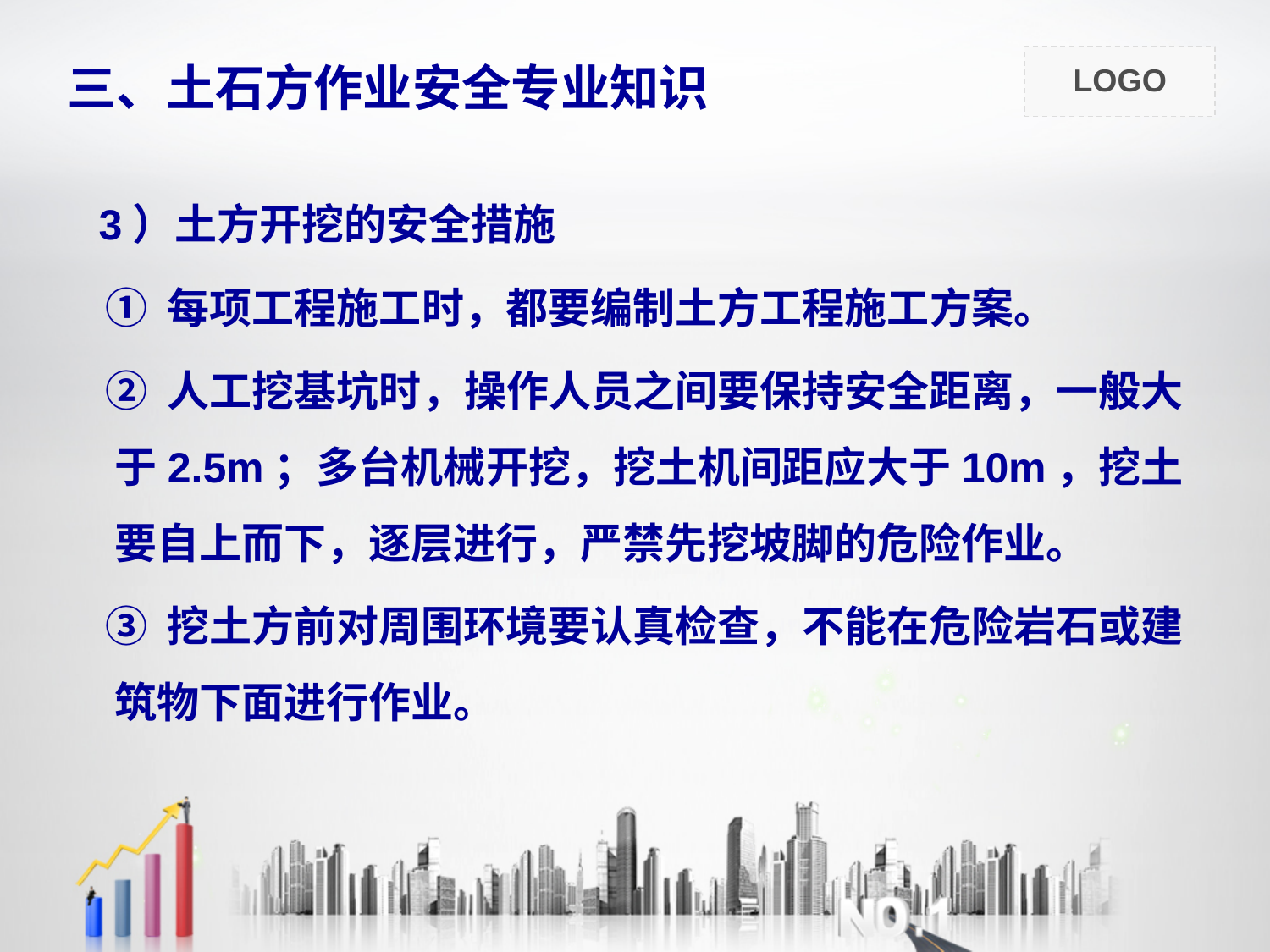

# 三、土石方作业安全专业知识
   3）土方开挖的安全措施
    ① 每项工程施工时，都要编制土方工程施工方案。
    ② 人工挖基坑时，操作人员之间要保持安全距离，一般大于2.5m；多台机械开挖，挖土机间距应大于10m，挖土要自上而下，逐层进行，严禁先挖坡脚的危险作业。
    ③ 挖土方前对周围环境要认真检查，不能在危险岩石或建筑物下面进行作业。

20